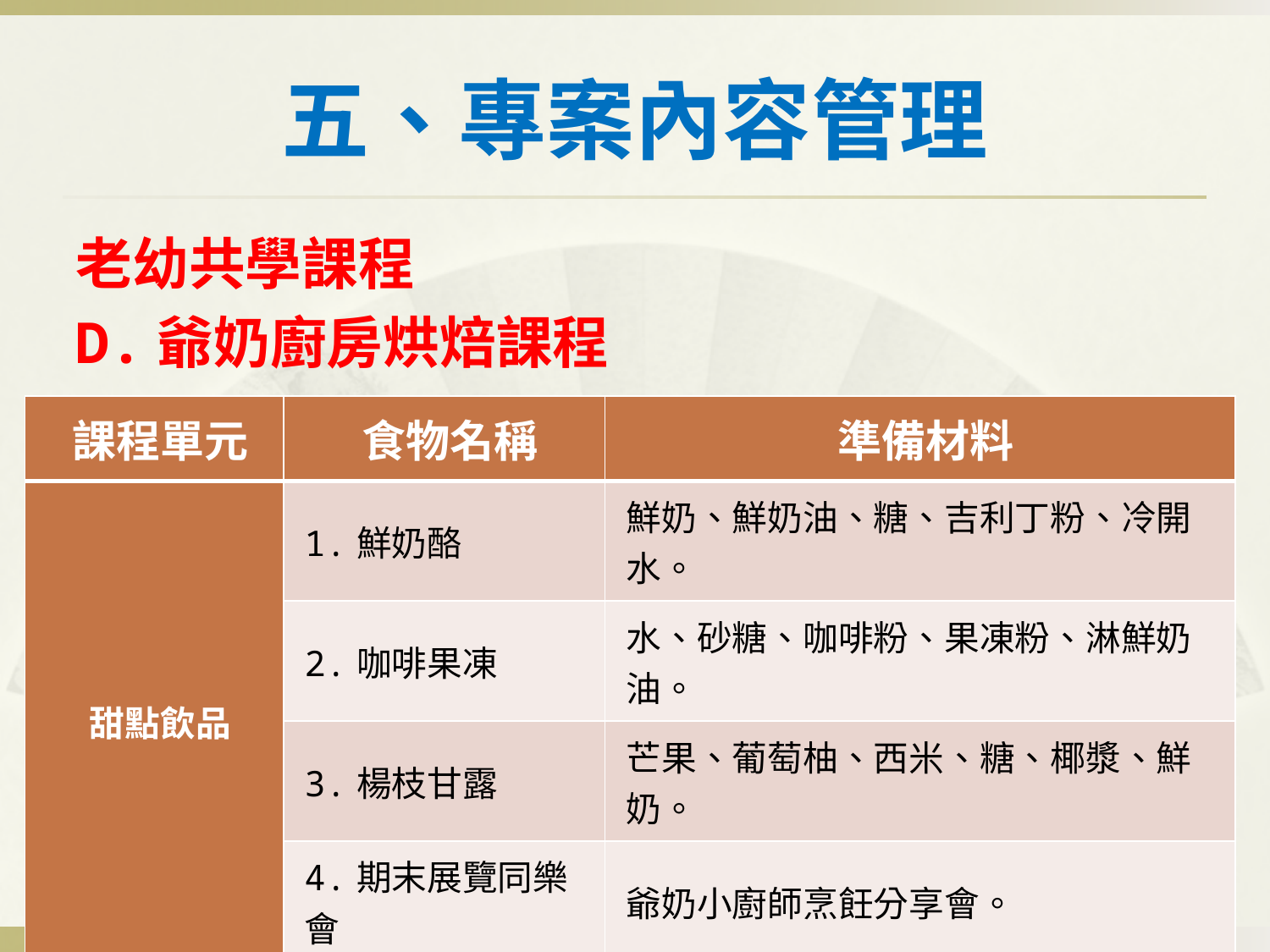

# 五、專案內容管理
老幼共學課程
D.爺奶廚房烘焙課程
| 課程單元 | 食物名稱 | 準備材料 |
| --- | --- | --- |
| 甜點飲品 | 1.鮮奶酪 | 鮮奶、鮮奶油、糖、吉利丁粉、冷開水。 |
|  | 2.咖啡果凍 | 水、砂糖、咖啡粉、果凍粉、淋鮮奶油。 |
|  | 3.楊枝甘露 | 芒果、葡萄柚、西米、糖、椰漿、鮮奶。 |
|  | 4.期末展覽同樂會 | 爺奶小廚師烹飪分享會。 |